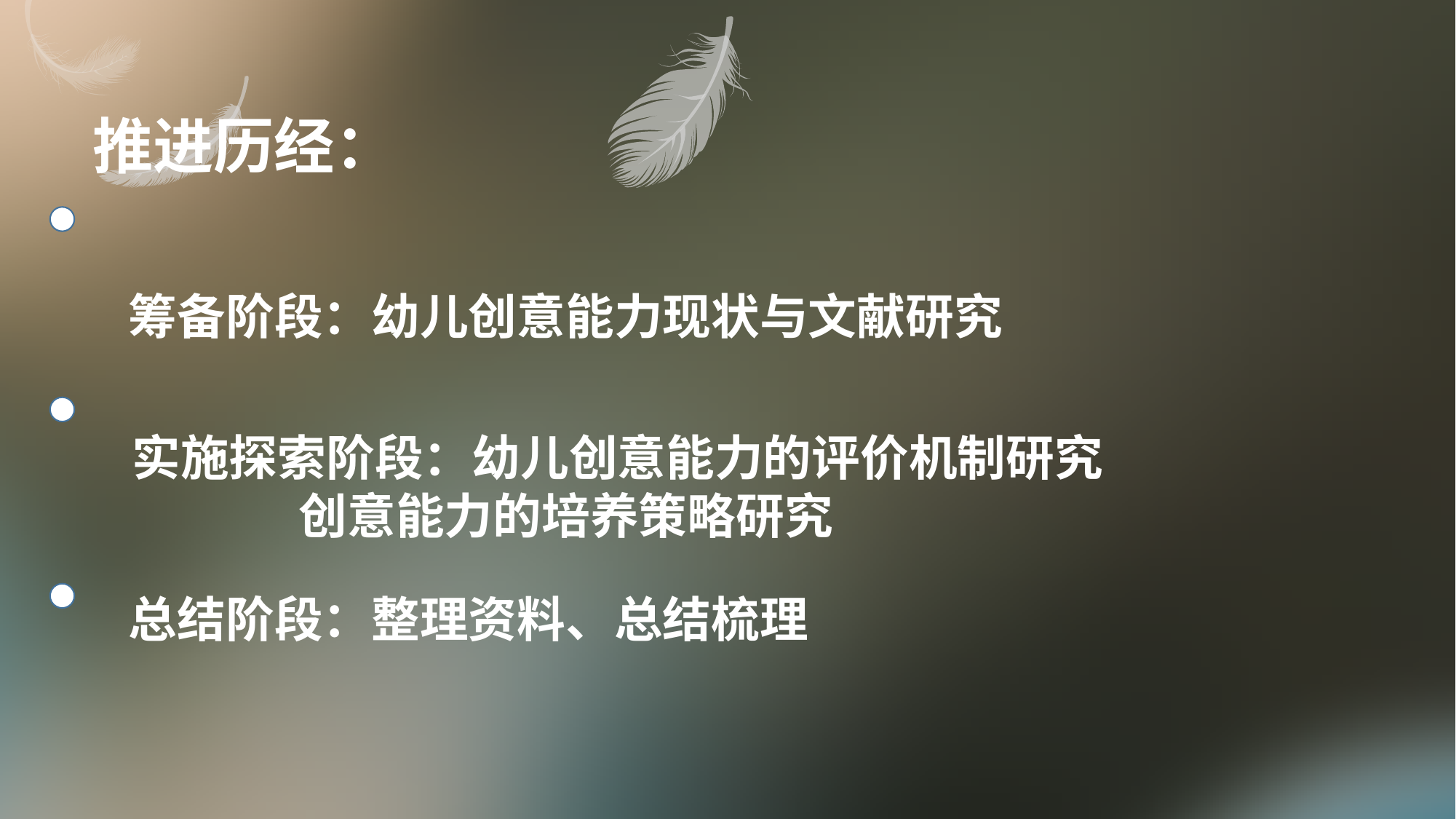

推进历经：

筹备阶段：幼儿创意能力现状与文献研究

实施探索阶段：幼儿创意能力的评价机制研究
              创意能力的培养策略研究

总结阶段：整理资料、总结梳理